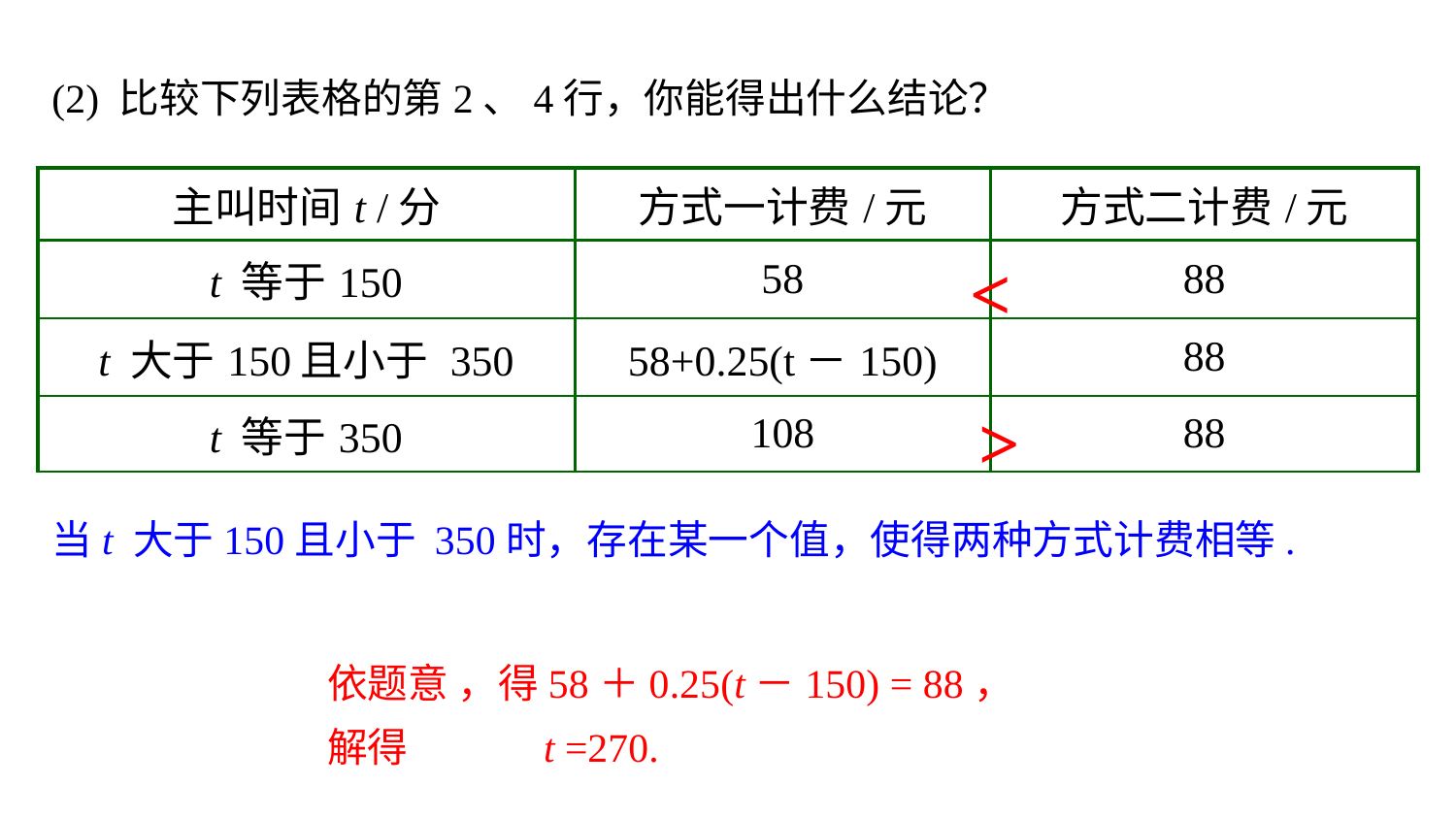

(2) 比较下列表格的第2、4行，你能得出什么结论？
| 主叫时间t /分 | 方式一计费/元 | 方式二计费/元 |
| --- | --- | --- |
| t 等于150 | 58 | 88 |
| t 大于150且小于 350 | 58+0.25(t－150) | 88 |
| t 等于350 | 108 | 88 |
<
>
当t 大于150且小于 350时，存在某一个值，使得两种方式计费相等.
依题意 ，得58＋0.25(t－150) = 88，
解得              t =270.